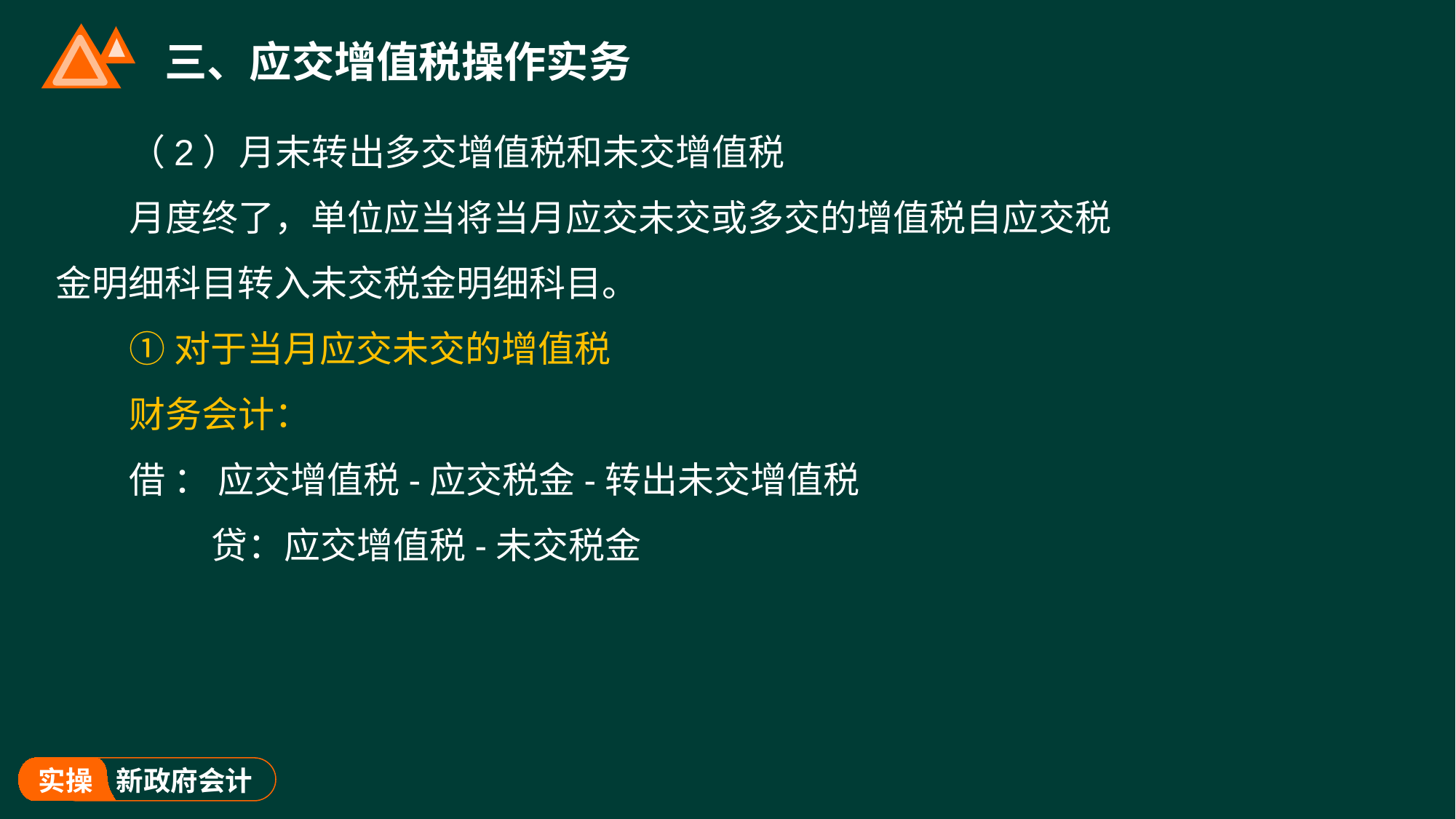

# 三、应交增值税操作实务
（2）月末转出多交增值税和未交增值税
月度终了，单位应当将当月应交未交或多交的增值税自应交税金明细科目转入未交税金明细科目。
①对于当月应交未交的增值税
财务会计：
借 ： 应交增值税-应交税金-转出未交增值税
         贷：应交增值税-未交税金